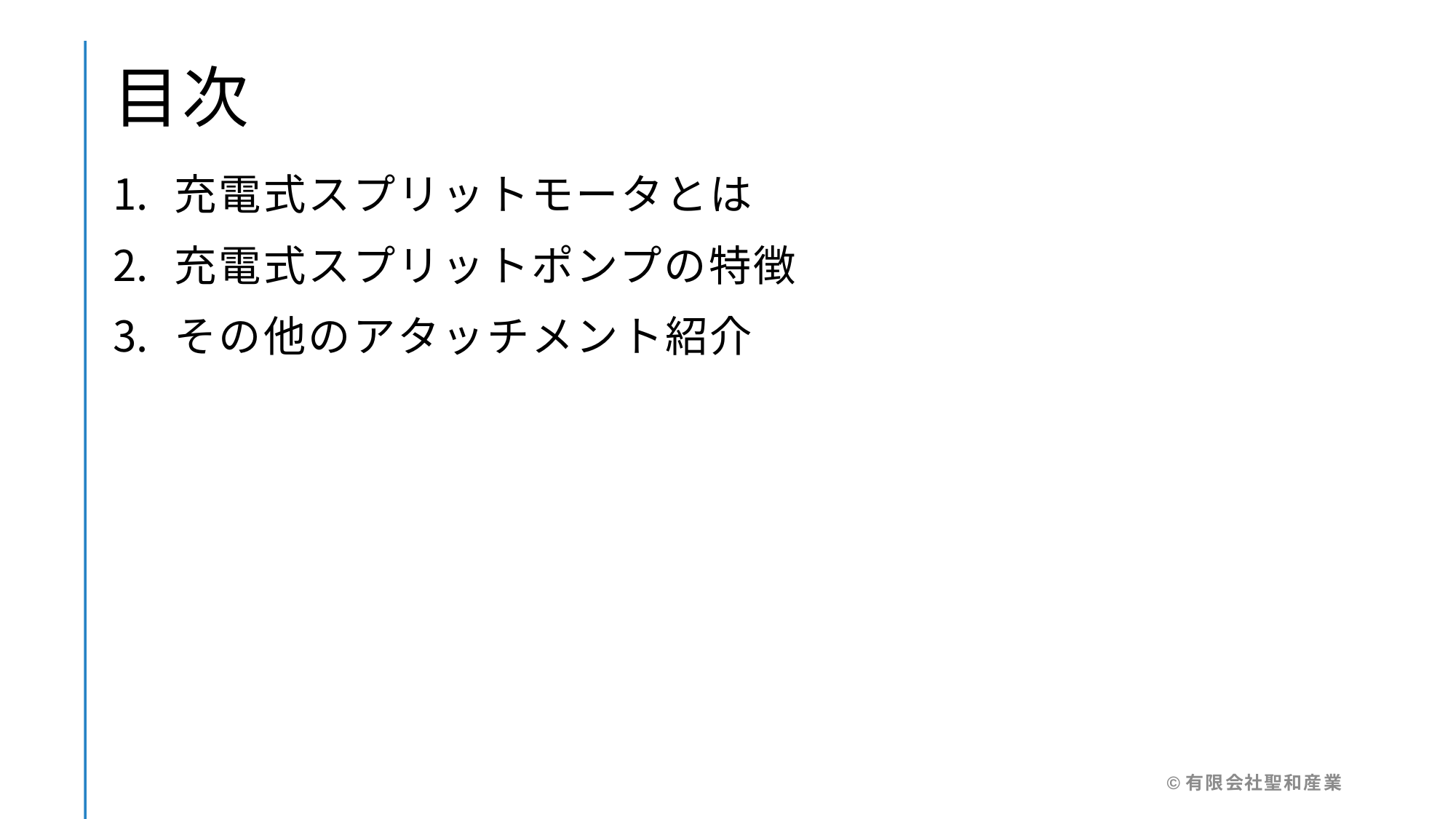

# 目次
充電式スプリットモータとは
充電式スプリットポンプの特徴
その他のアタッチメント紹介
©有限会社聖和産業